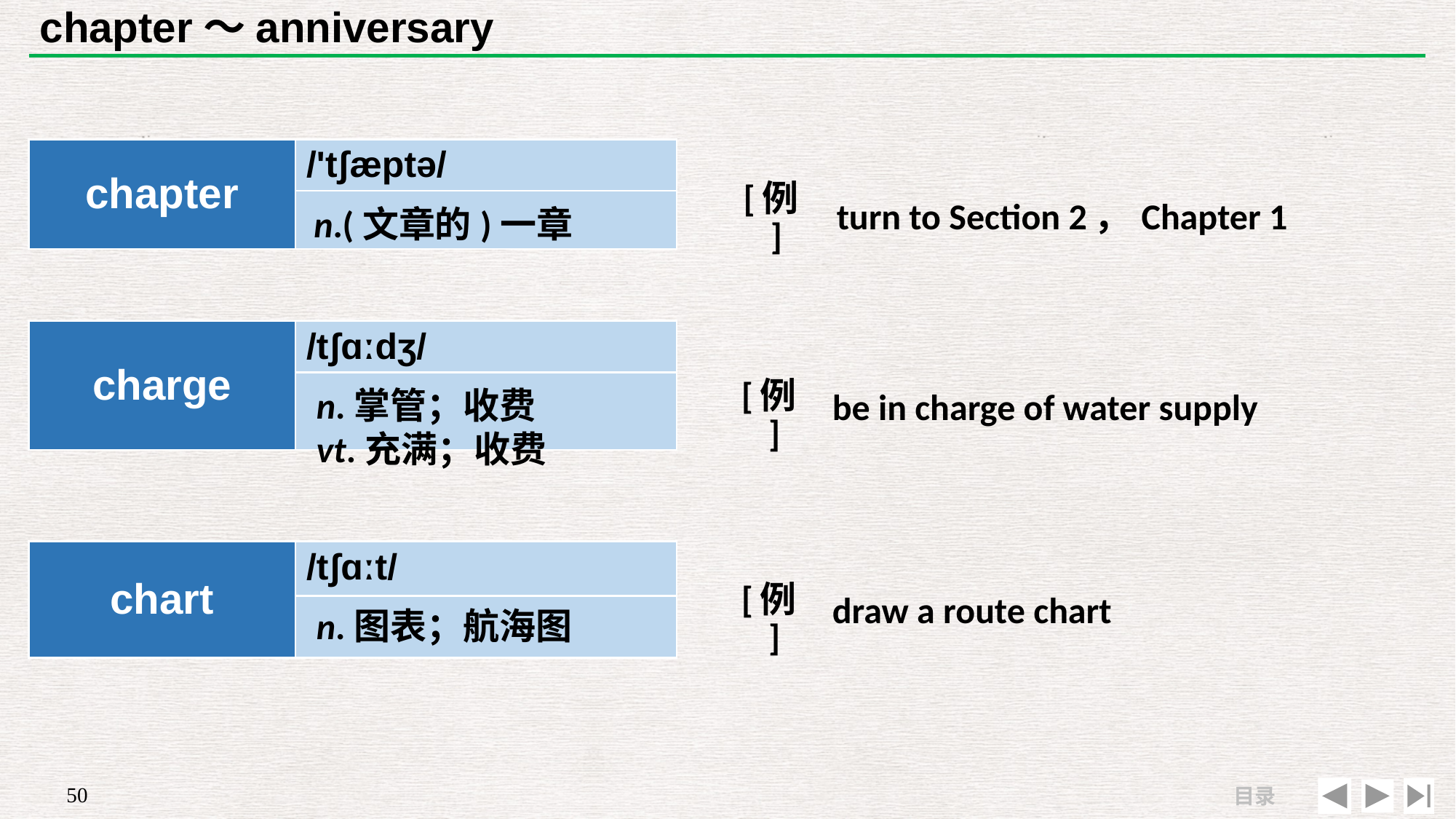

# chapter～anniversary

|  |  |
| --- | --- |
| [例] | turn to Section 2，Chapter 1 |
| chapter | /'tʃæptə/ |
| --- | --- |
|  |  |
n.(文章的)一章
|  |  |
| --- | --- |
| [例] | be in charge of water supply |
| charge | /tʃɑːdʒ/ |
| --- | --- |
|  |  |
n.掌管；收费
vt.充满；收费
| chart | /tʃɑːt/ |
| --- | --- |
|  |  |
| [例] | draw a route chart |
| --- | --- |
|  |  |
n.图表；航海图